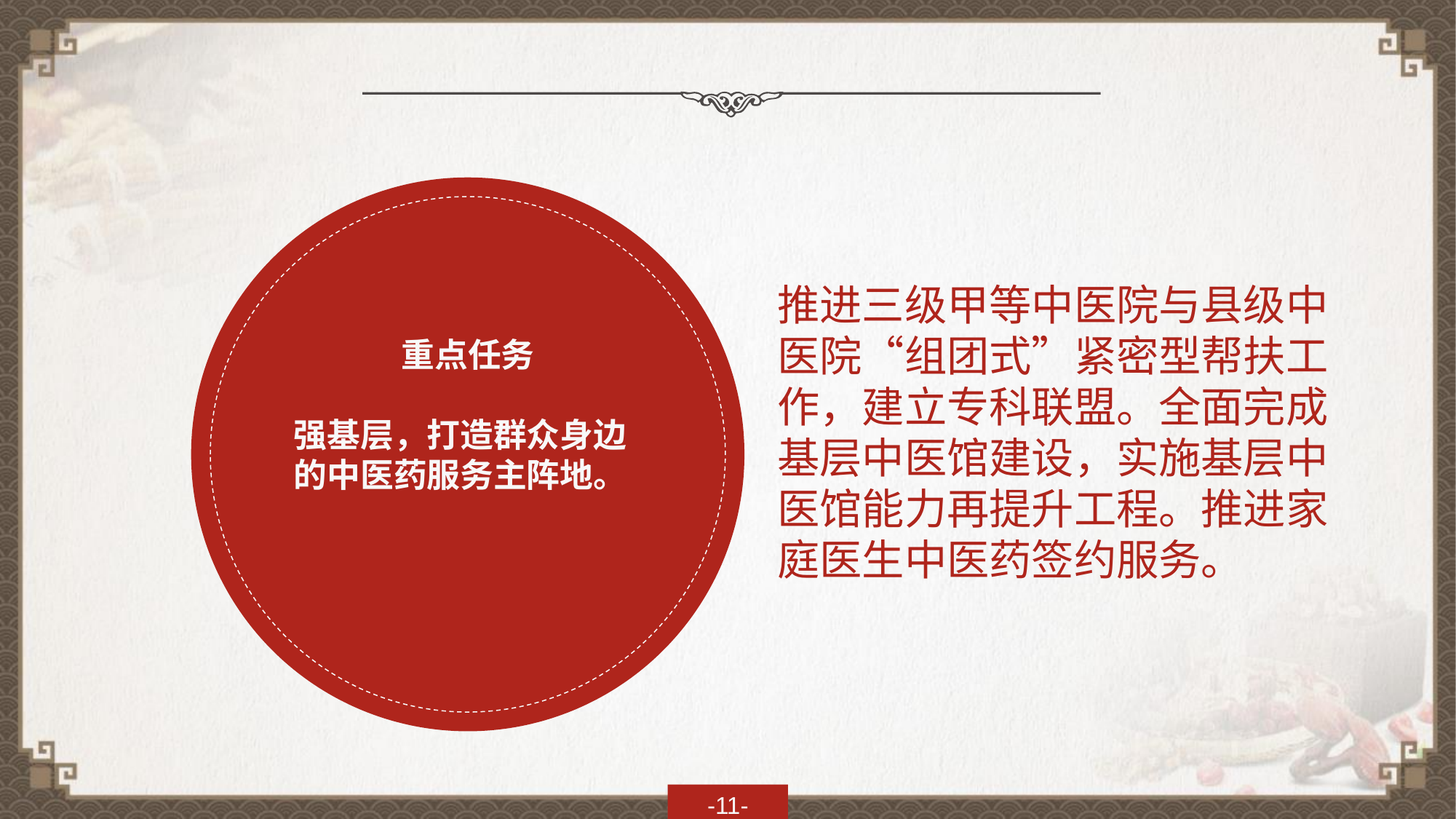

推进三级甲等中医院与县级中医院“组团式”紧密型帮扶工作，建立专科联盟。全面完成基层中医馆建设，实施基层中医馆能力再提升工程。推进家庭医生中医药签约服务。
重点任务
强基层，打造群众身边的中医药服务主阵地。